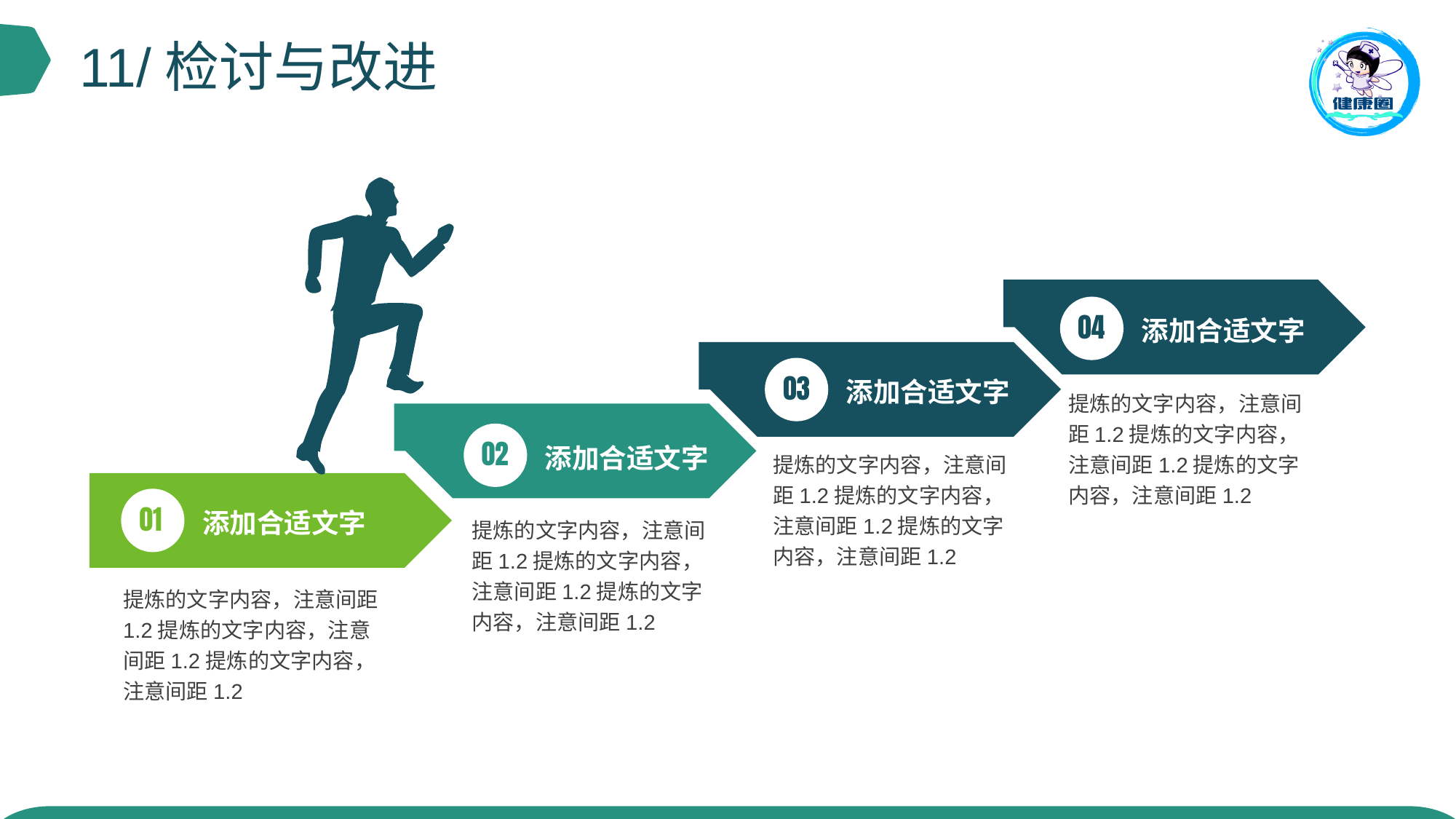

11/检讨与改进

04
添加合适文字

03
添加合适文字
提炼的文字内容，注意间距1.2提炼的文字内容，注意间距1.2提炼的文字内容，注意间距1.2

02
添加合适文字
提炼的文字内容，注意间距1.2提炼的文字内容，注意间距1.2提炼的文字内容，注意间距1.2

01
添加合适文字
提炼的文字内容，注意间距1.2提炼的文字内容，注意间距1.2提炼的文字内容，注意间距1.2
提炼的文字内容，注意间距1.2提炼的文字内容，注意间距1.2提炼的文字内容，注意间距1.2